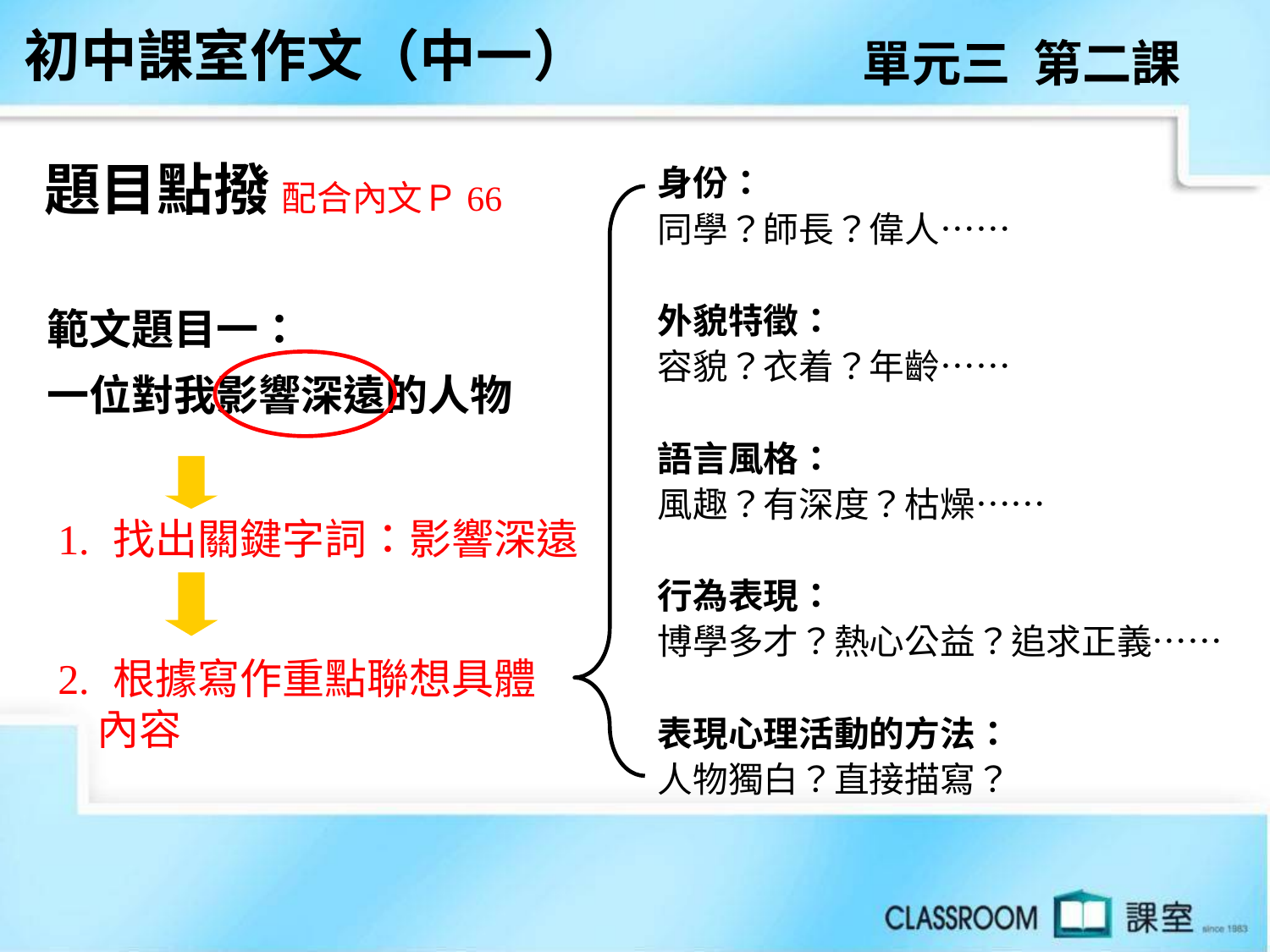

初中課室作文（中一）
單元三  第二課
題目點撥
身份：
同學？師長？偉人……

外貌特徵：
容貌？衣着？年齡……

語言風格：
風趣？有深度？枯燥……

行為表現：
博學多才？熱心公益？追求正義……

表現心理活動的方法：
人物獨白？直接描寫？

配合內文Ｐ66

範文題目一：
一位對我影響深遠的人物

1. 找出關鍵字詞：影響深遠

2. 根據寫作重點聯想具體
   內容